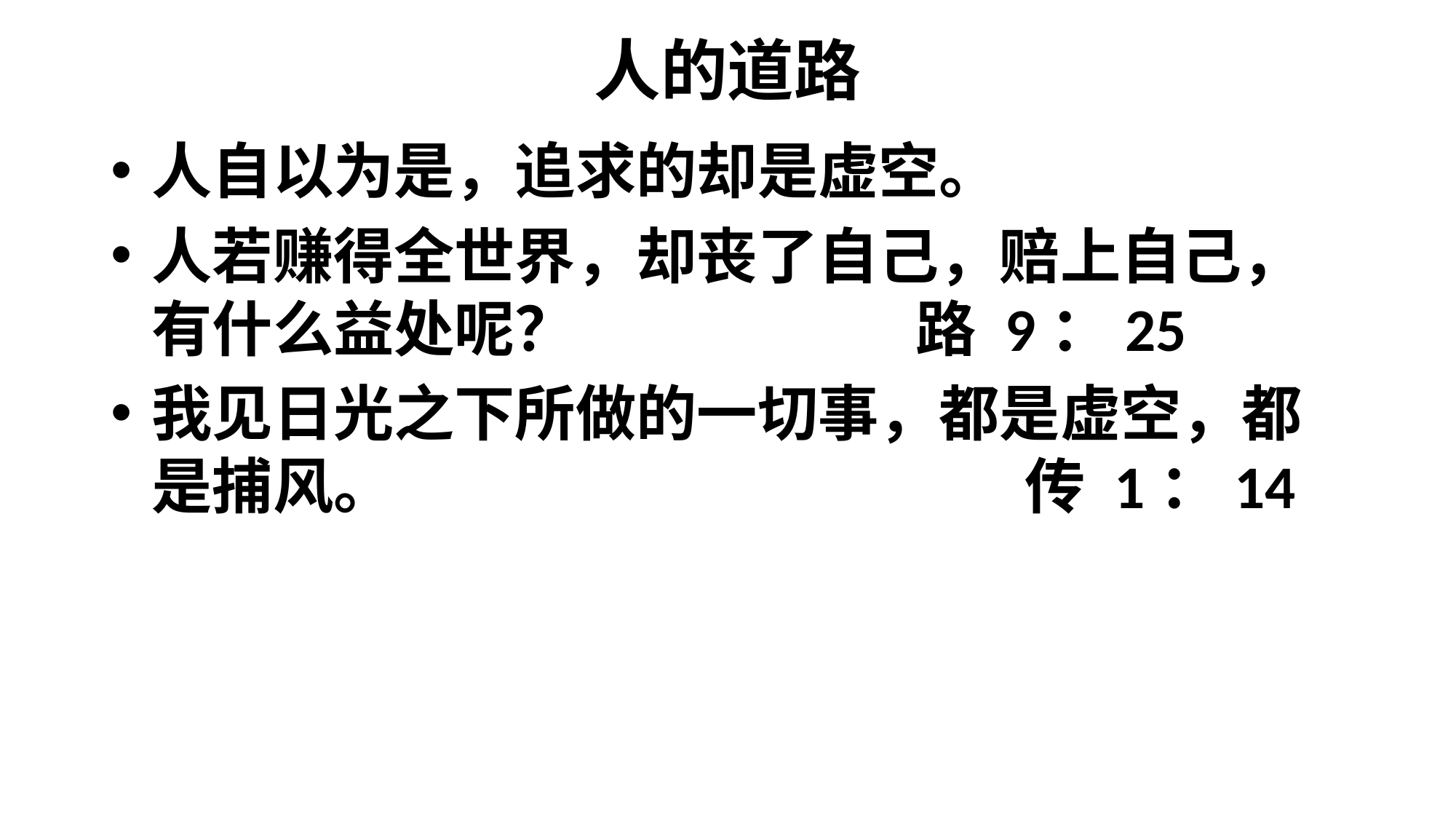

# 人的道路
人自以为是，追求的却是虚空。
人若赚得全世界，却丧了自己，赔上自己，有什么益处呢？				路 9：25
我见日光之下所做的一切事，都是虚空，都是捕风。						传 1：14